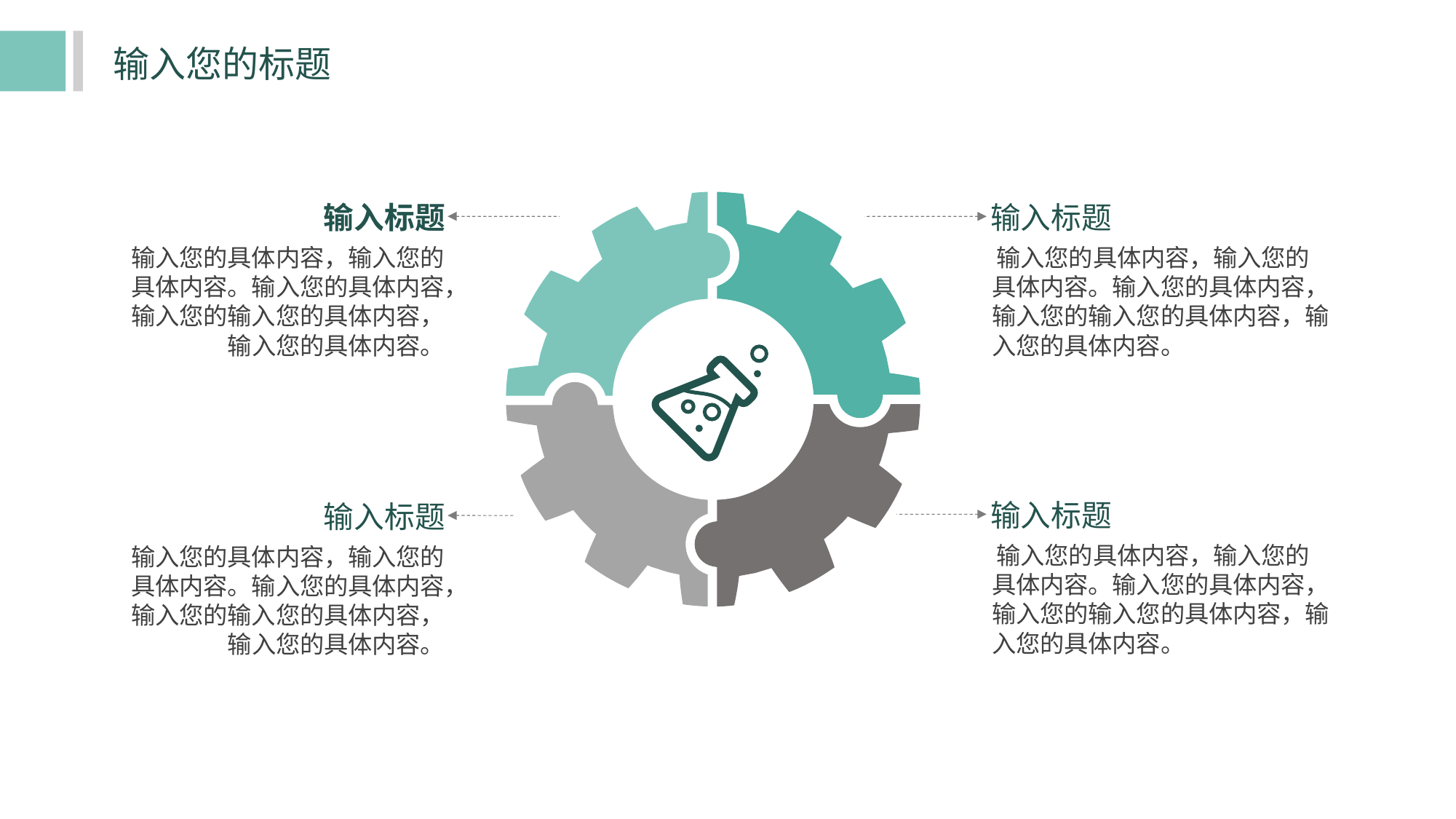

输入您的标题

输入标题

输入您的具体内容，输入您的具体内容。输入您的具体内容，输入您的输入您的具体内容，输入您的具体内容。

输入标题

输入您的具体内容，输入您的具体内容。输入您的具体内容，输入您的输入您的具体内容，输入您的具体内容。

输入标题

输入您的具体内容，输入您的具体内容。输入您的具体内容，输入您的输入您的具体内容，输入您的具体内容。

输入标题

输入您的具体内容，输入您的具体内容。输入您的具体内容，输入您的输入您的具体内容，输入您的具体内容。